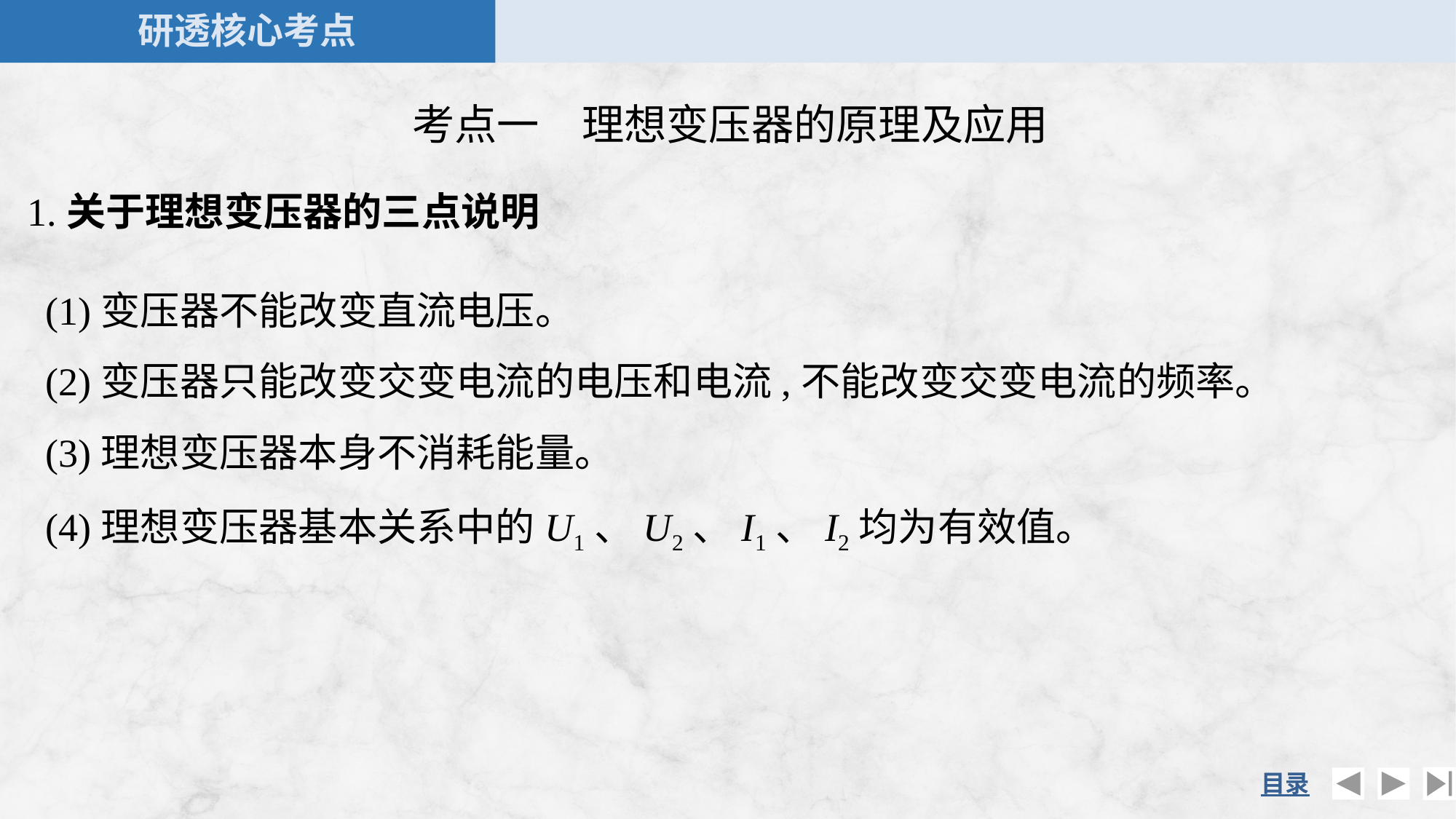

考点一　理想变压器的原理及应用
1.关于理想变压器的三点说明
(1)变压器不能改变直流电压。
(2)变压器只能改变交变电流的电压和电流,不能改变交变电流的频率。
(3)理想变压器本身不消耗能量。
(4)理想变压器基本关系中的U1、U2、I1、I2均为有效值。